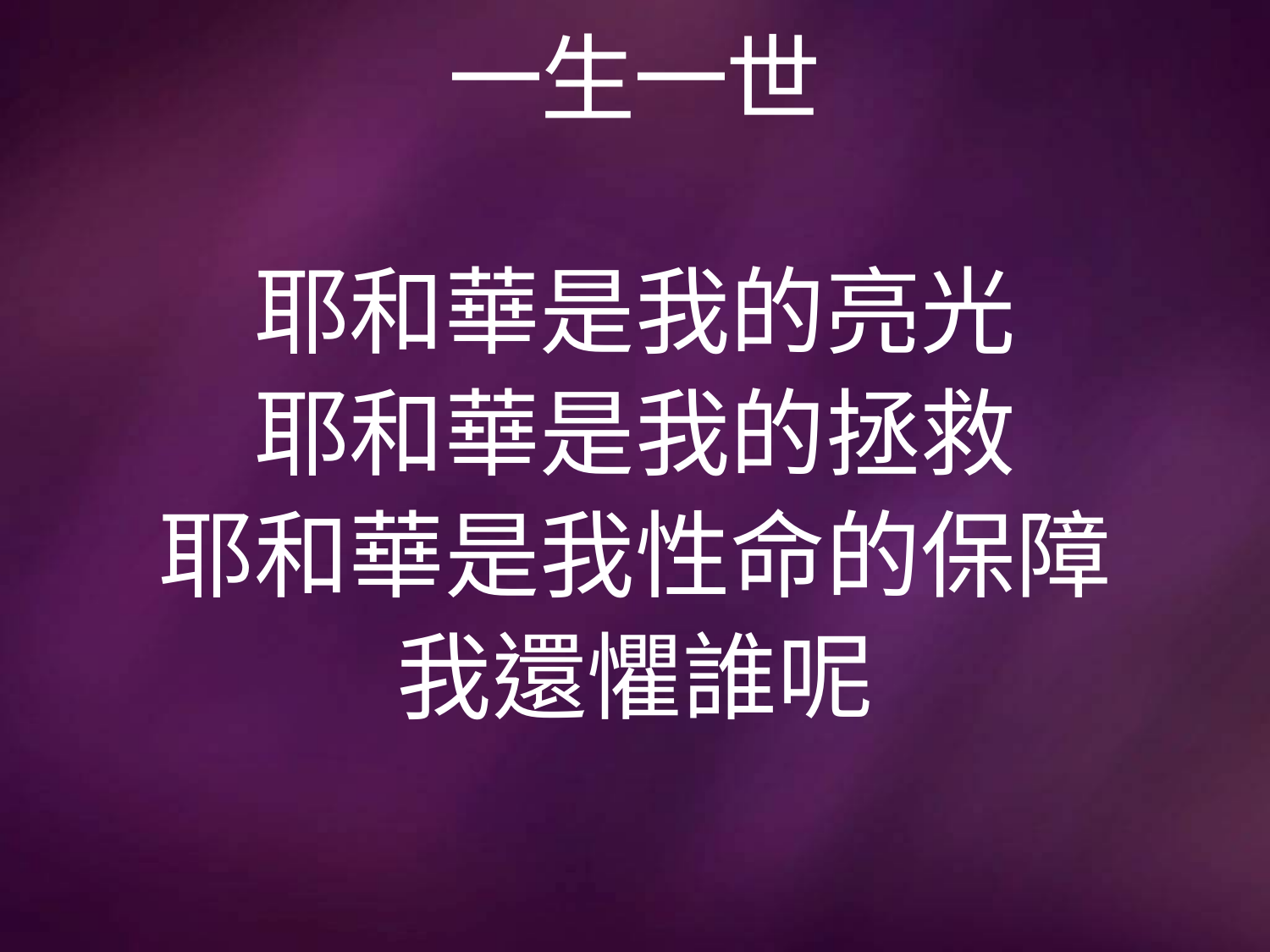

# 一生一世
耶和華是我的亮光
耶和華是我的拯救
耶和華是我性命的保障
我還懼誰呢